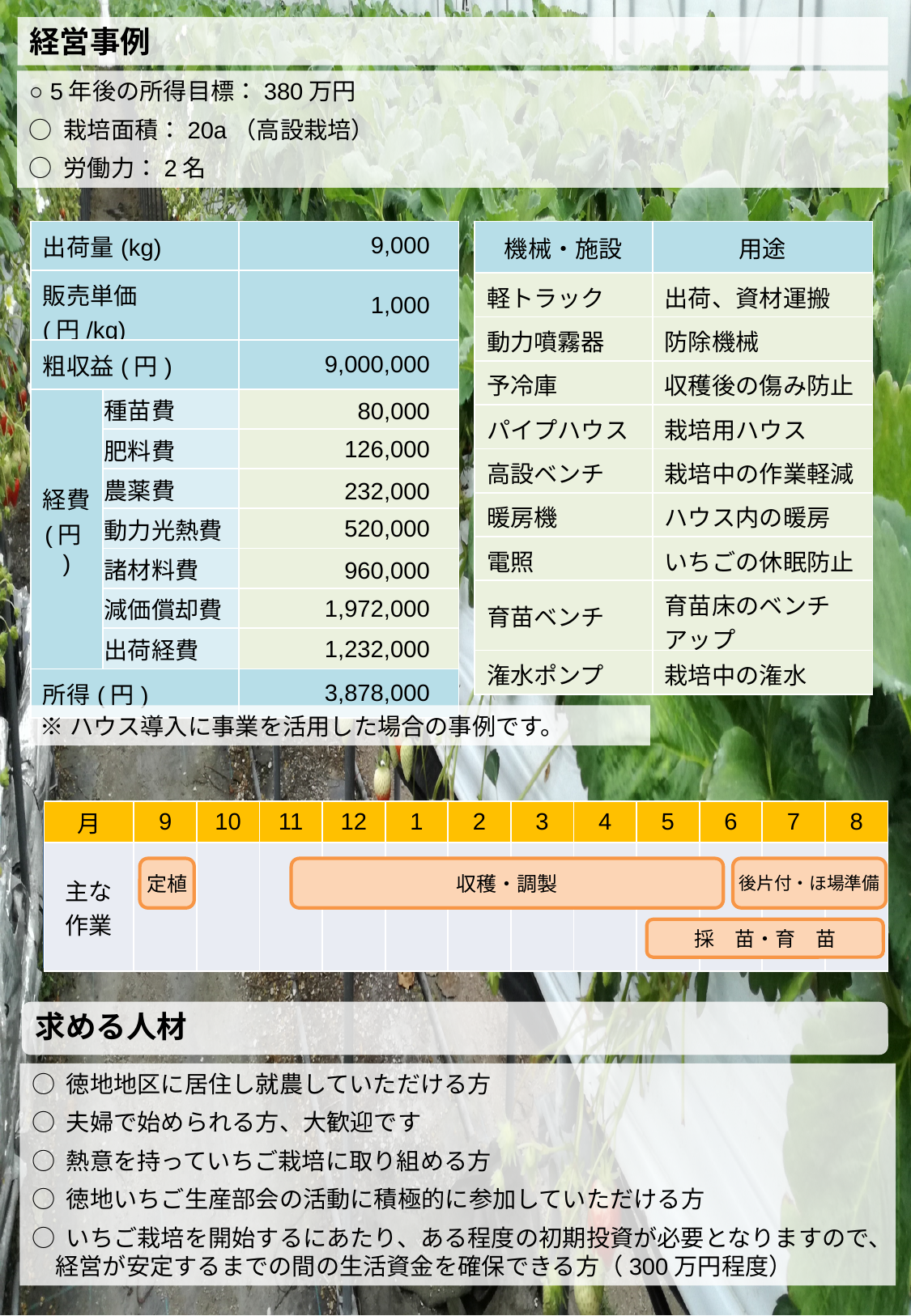

経営事例
○ 5年後の所得目標：380万円
○ 栽培面積：20a（高設栽培）
○ 労働力：2名
| 出荷量(kg) |  | 9,000 |
| --- | --- | --- |
| 販売単価 (円/kg) |  | 1,000 |
| 粗収益(円) |  | 9,000,000 |
| 経費(円) | 種苗費 | 80,000 |
|  | 肥料費 | 126,000 |
|  | 農薬費 | 232,000 |
|  | 動力光熱費 | 520,000 |
|  | 諸材料費 | 960,000 |
|  | 減価償却費 | 1,972,000 |
|  | 出荷経費 | 1,232,000 |
| 所得(円) |  | 3,878,000 |
| 機械・施設 | 用途 |
| --- | --- |
| 軽トラック | 出荷、資材運搬 |
| 動力噴霧器 | 防除機械 |
| 予冷庫 | 収穫後の傷み防止 |
| パイプハウス | 栽培用ハウス |
| 高設ベンチ | 栽培中の作業軽減 |
| 暖房機 | ハウス内の暖房 |
| 電照 | いちごの休眠防止 |
| 育苗ベンチ | 育苗床のベンチアップ |
| 潅水ポンプ | 栽培中の潅水 |
※ハウス導入に事業を活用した場合の事例です。
| 月 | 9 | 10 | 11 | 12 | 1 | 2 | 3 | 4 | 5 | 6 | 7 | 8 |
| --- | --- | --- | --- | --- | --- | --- | --- | --- | --- | --- | --- | --- |
| 主な 作業 |  |  |  |  |  |  |  |  |  |  |  |  |
年間作業
定植
収穫・調製
後片付・ほ場準備
採　苗・育　苗

求める人材
○ 徳地地区に居住し就農していただける方
○ 夫婦で始められる方、大歓迎です
○ 熱意を持っていちご栽培に取り組める方
○ 徳地いちご生産部会の活動に積極的に参加していただける方
○ いちご栽培を開始するにあたり、ある程度の初期投資が必要となりますので、
　経営が安定するまでの間の生活資金を確保できる方（300万円程度）